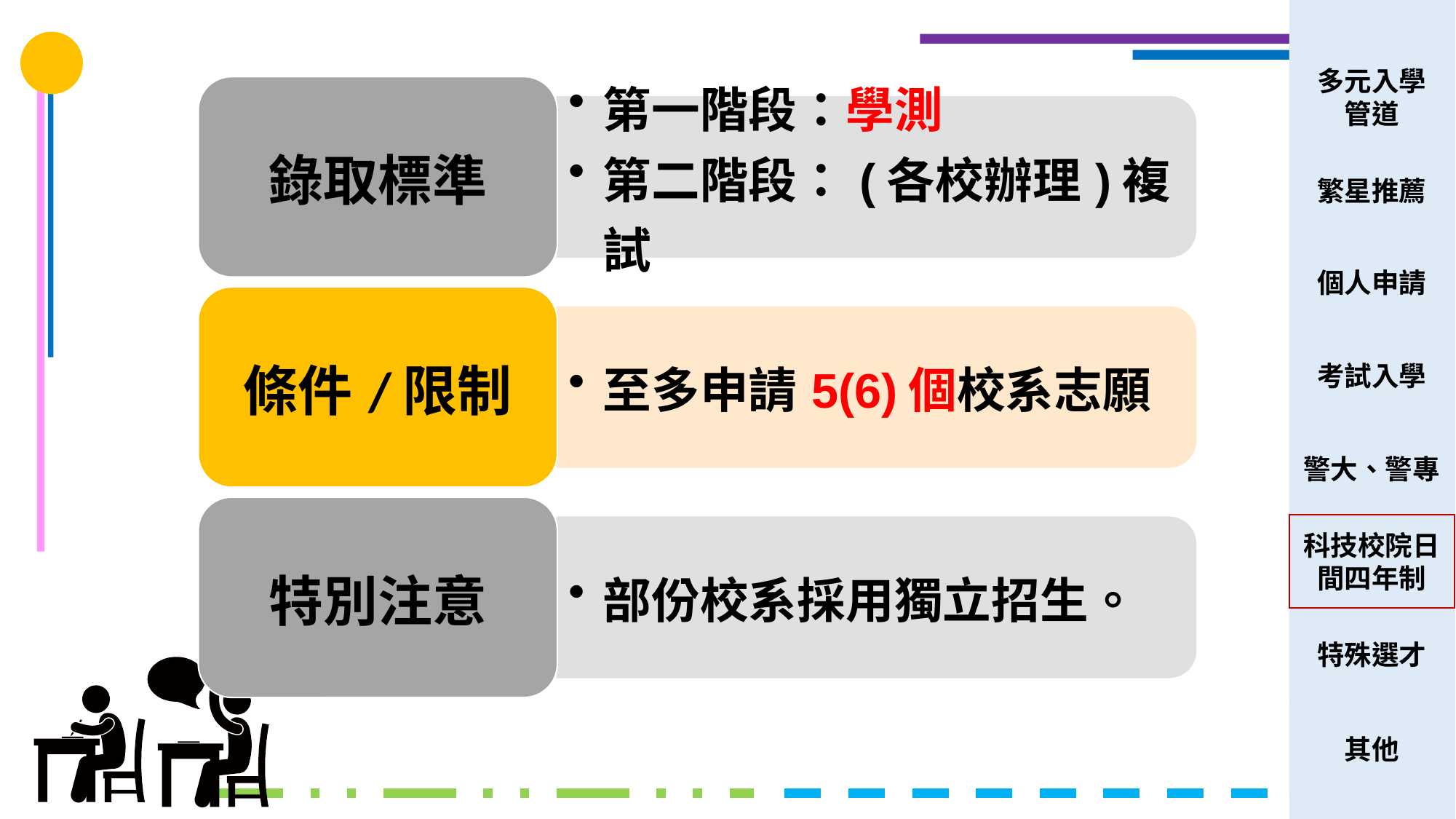

錄取標準
第一階段：學測
條件/限制
至多申請5(6)個校系志願
特別注意
部份校系採用獨立招生。
第二階段：(各校辦理)複試